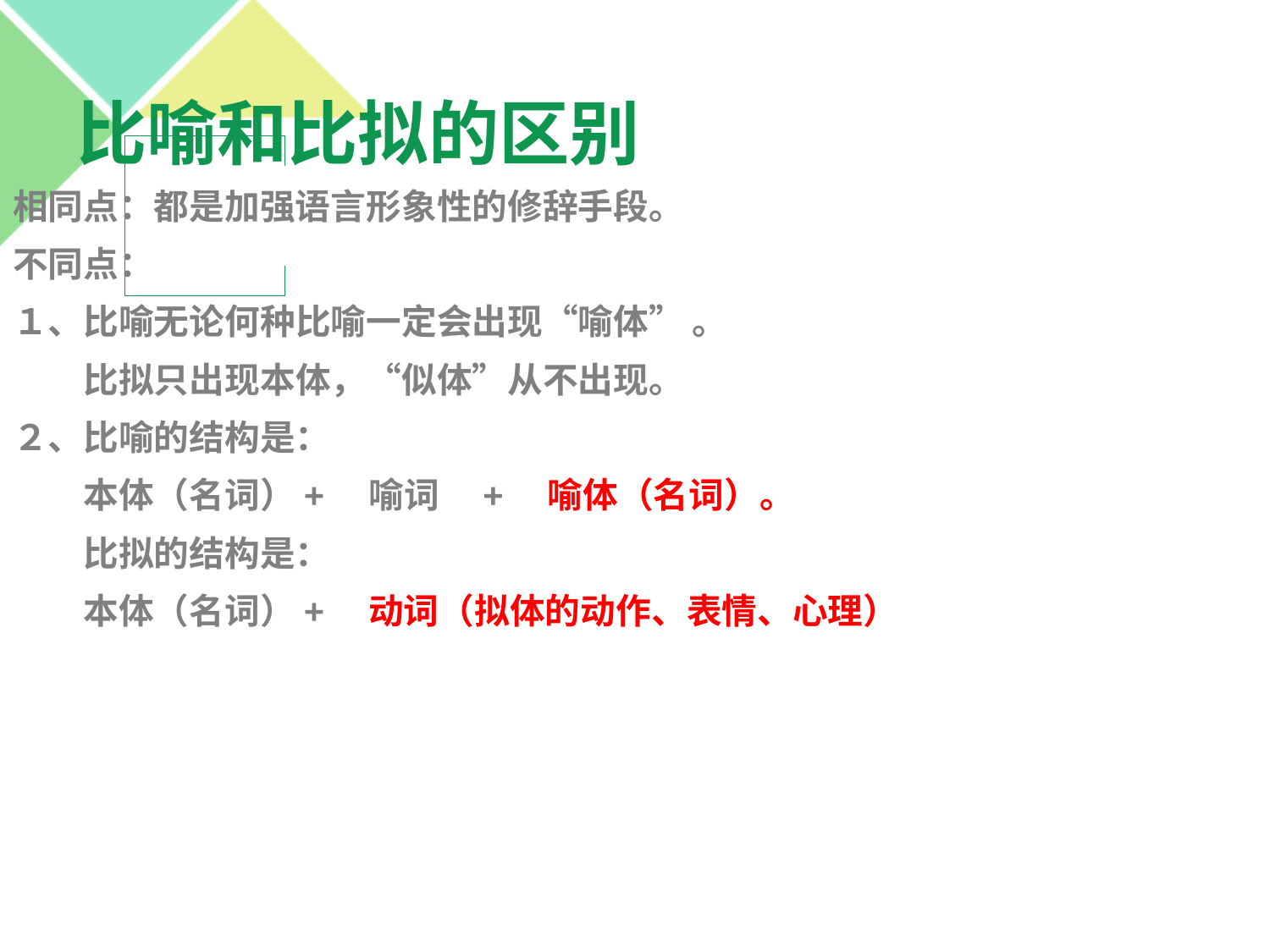

比喻和比拟的区别
相同点：都是加强语言形象性的修辞手段。
不同点：
１、比喻无论何种比喻一定会出现“喻体” 。
　　比拟只出现本体，“似体”从不出现。
２、比喻的结构是：
　　本体（名词）+　喻词　+　喻体（名词）。
　　比拟的结构是：
　　本体（名词）+　动词（拟体的动作、表情、心理）